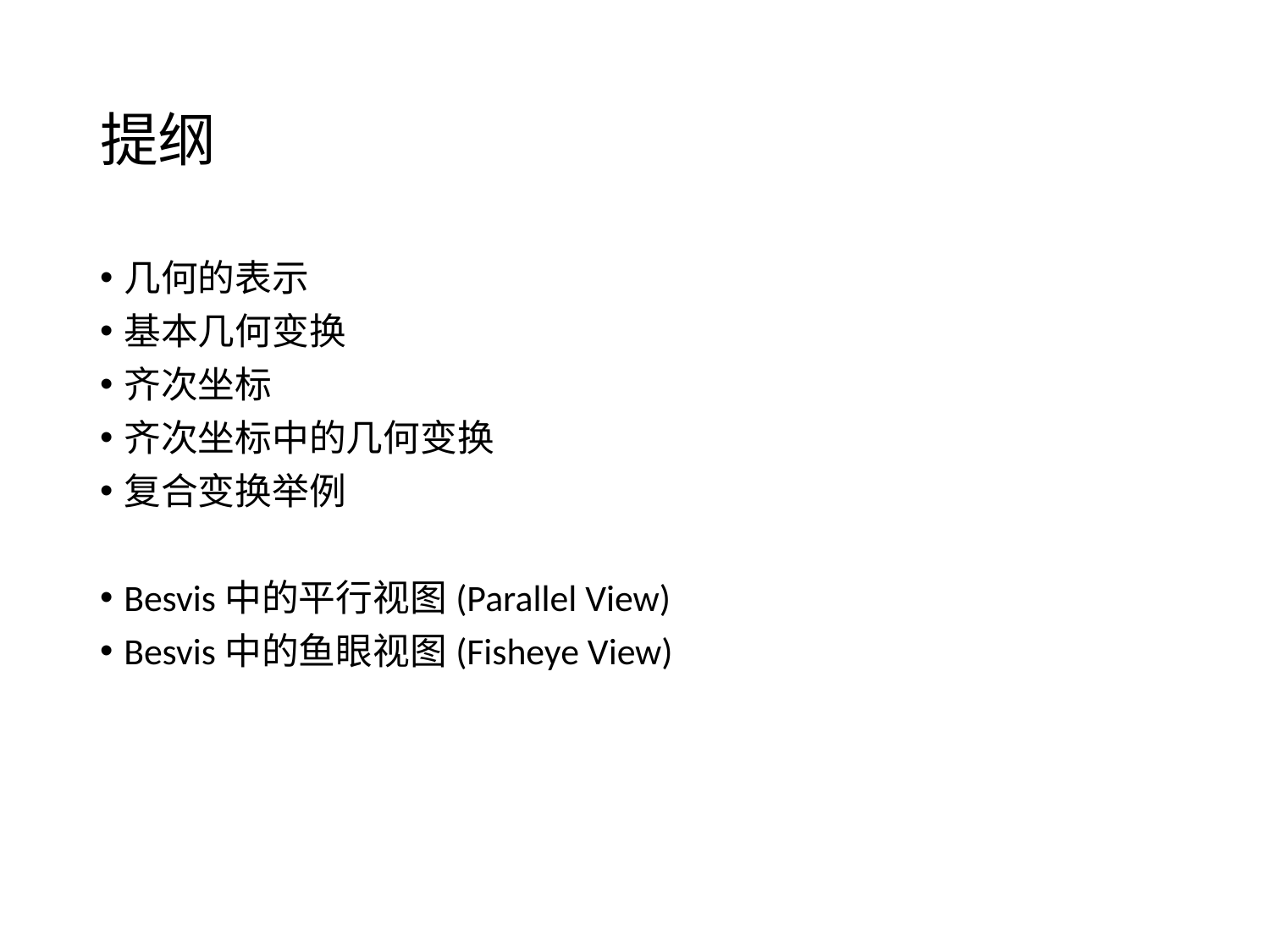

# 提纲
几何的表示
基本几何变换
齐次坐标
齐次坐标中的几何变换
复合变换举例

Besvis中的平行视图(Parallel View)
Besvis中的鱼眼视图(Fisheye View)